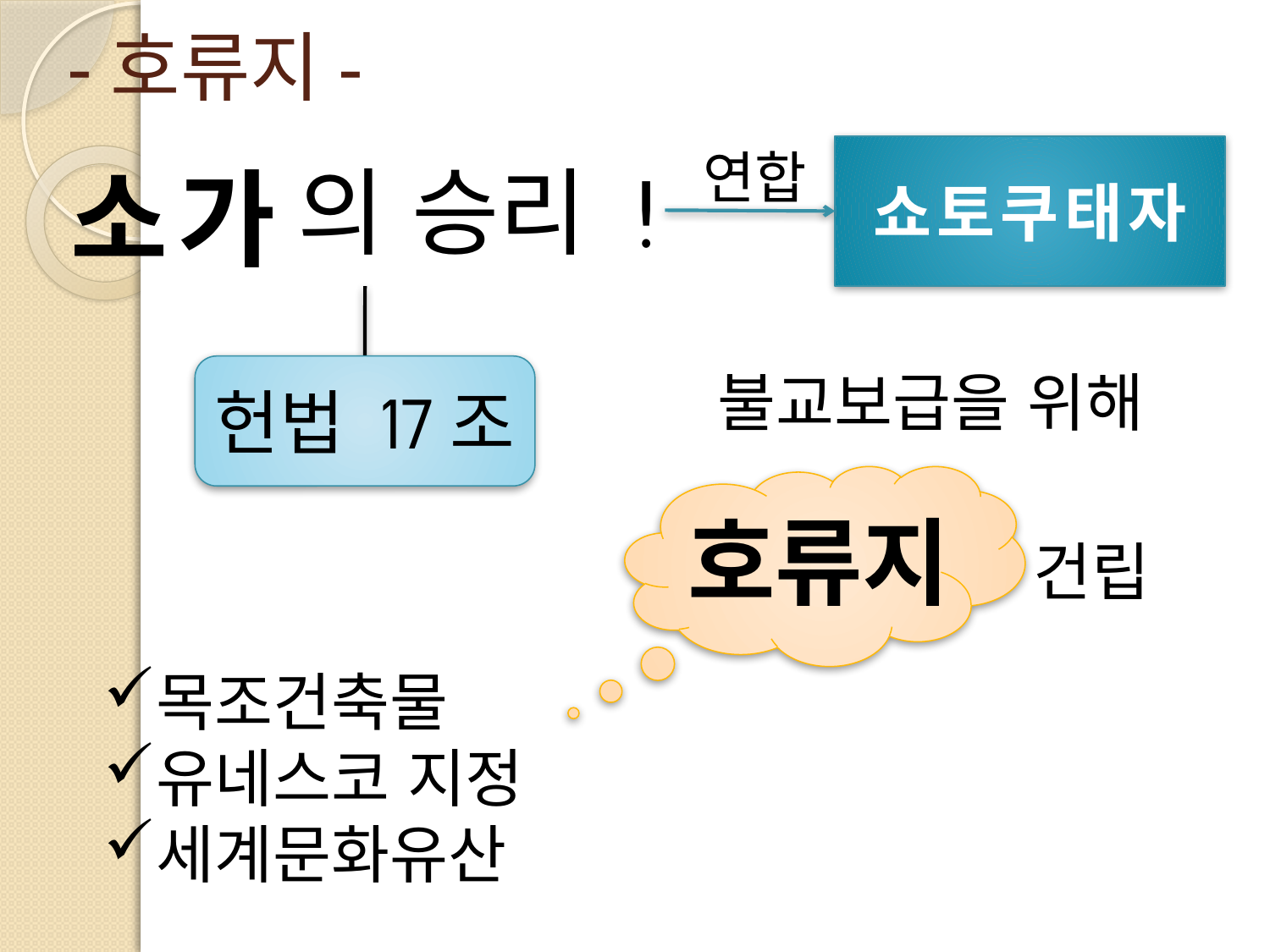

# -호류지-
연합
쇼토쿠태자
헌법 17조
소가
의 승리 !
불교보급을 위해

호류지
건립

목조건축물
유네스코 지정
세계문화유산